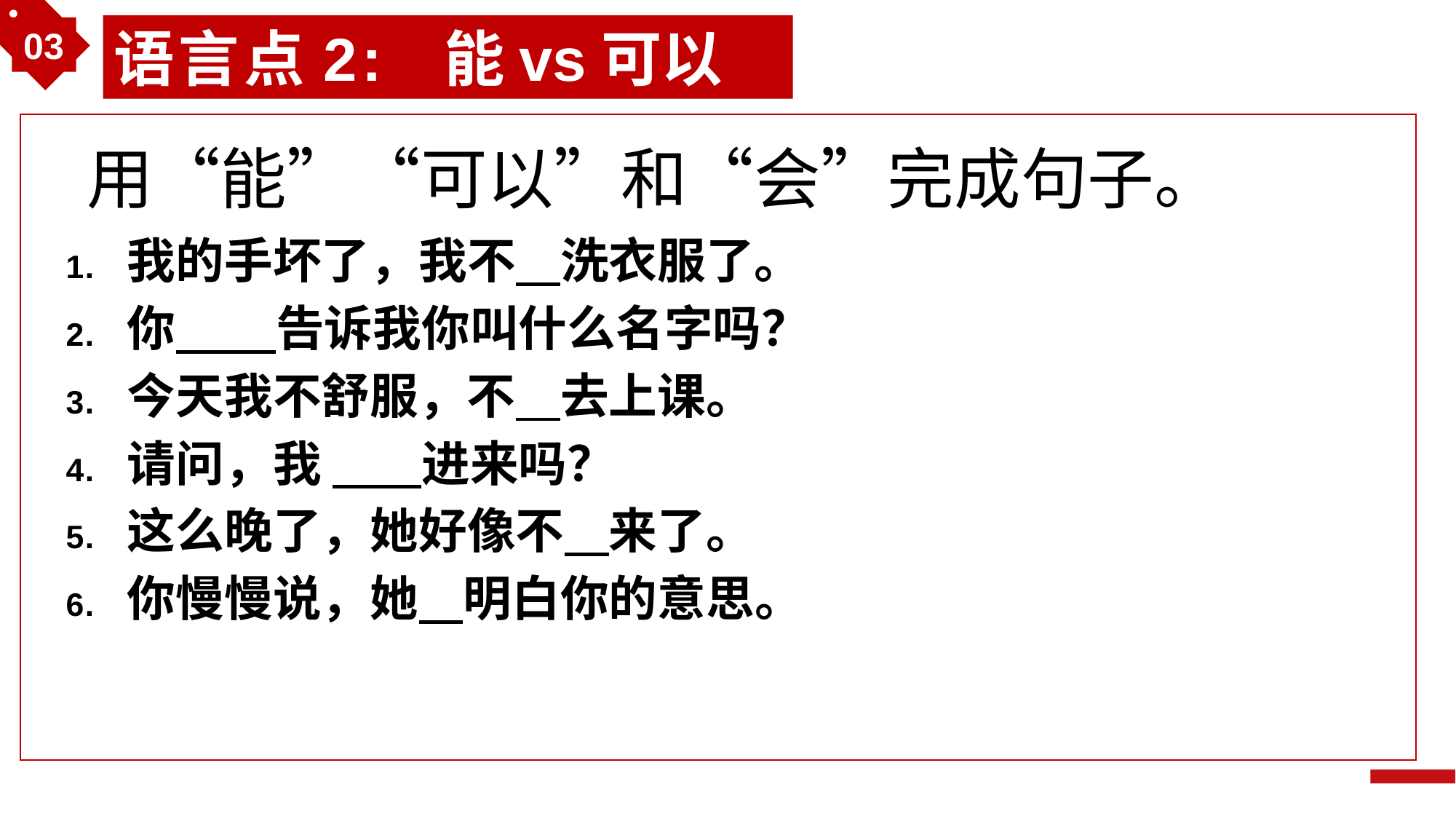

03
语言点2:  能vs可以

用“能”“可以”和“会”完成句子。
我的手坏了，我不    洗衣服了。
你         告诉我你叫什么名字吗？
今天我不舒服，不    去上课。
请问，我         进来吗？
这么晚了，她好像不    来了。
你慢慢说，她    明白你的意思。